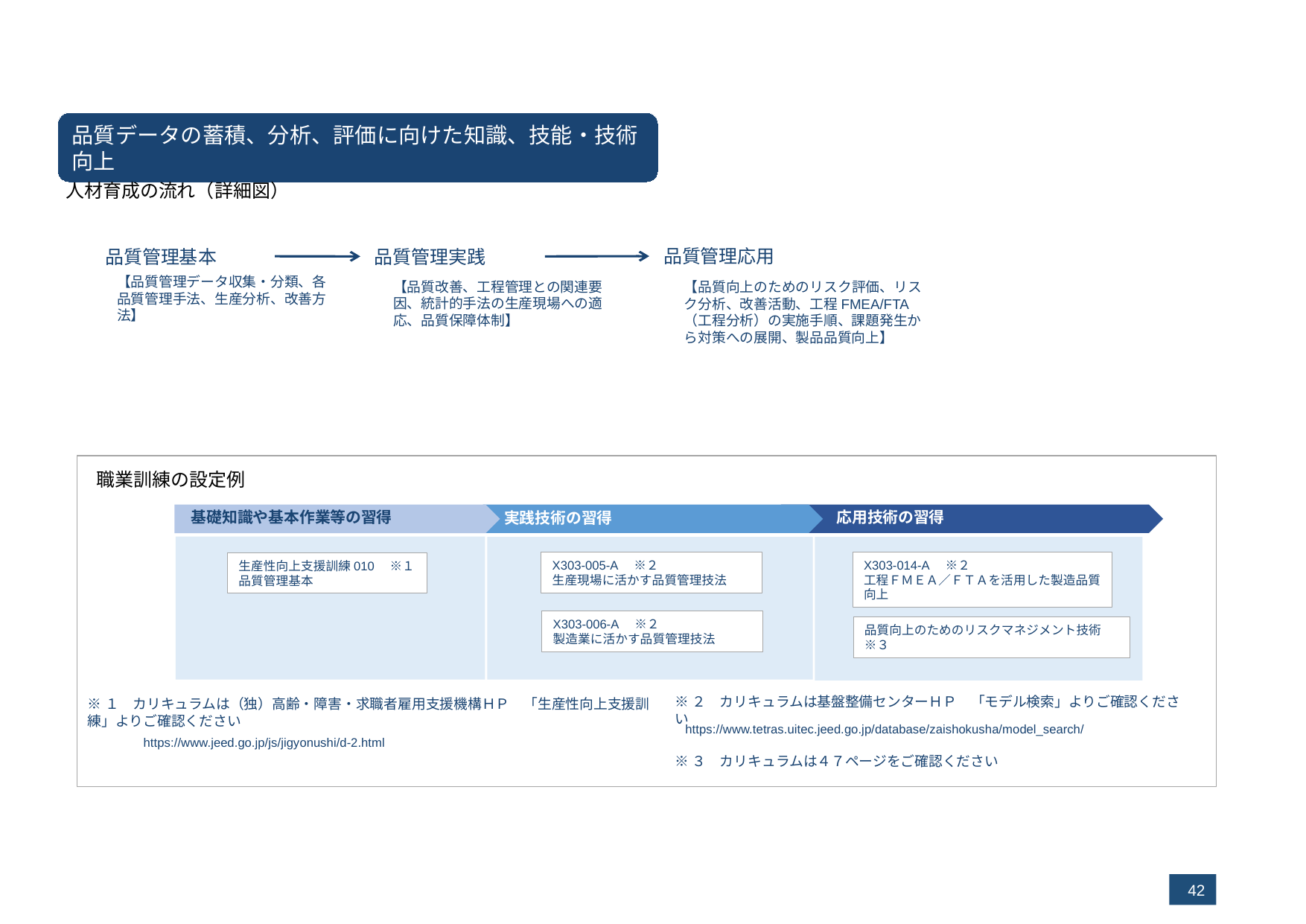

品質データの蓄積、分析、評価に向けた知識、技能・技術向上
人材育成の流れ（詳細図）
品質管理応用
品質管理基本
品質管理実践
【品質向上のためのリスク評価、リスク分析、改善活動、工程FMEA/FTA（工程分析）の実施手順、課題発生から対策への展開、製品品質向上】
【品質改善、工程管理との関連要因、統計的手法の生産現場への適応、品質保障体制】
【品質管理データ収集・分類、各品質管理手法、生産分析、改善方法】

職業訓練の設定例
基礎知識や基本作業等の習得
応用技術の習得
実践技術の習得

X303-014-A　※２
工程ＦＭＥＡ／ＦＴＡを活用した製造品質向上
X303-005-A　※２
生産現場に活かす品質管理技法
生産性向上支援訓練010　※１
品質管理基本
X303-006-A　※２
製造業に活かす品質管理技法
品質向上のためのリスクマネジメント技術　※３
※２　カリキュラムは基盤整備センターＨＰ　「モデル検索」よりご確認ください
※１　カリキュラムは（独）高齢・障害・求職者雇用支援機構ＨＰ　「生産性向上支援訓練」よりご確認ください
https://www.tetras.uitec.jeed.go.jp/database/zaishokusha/model_search/
https://www.jeed.go.jp/js/jigyonushi/d-2.html
※３　カリキュラムは４７ページをご確認ください
42